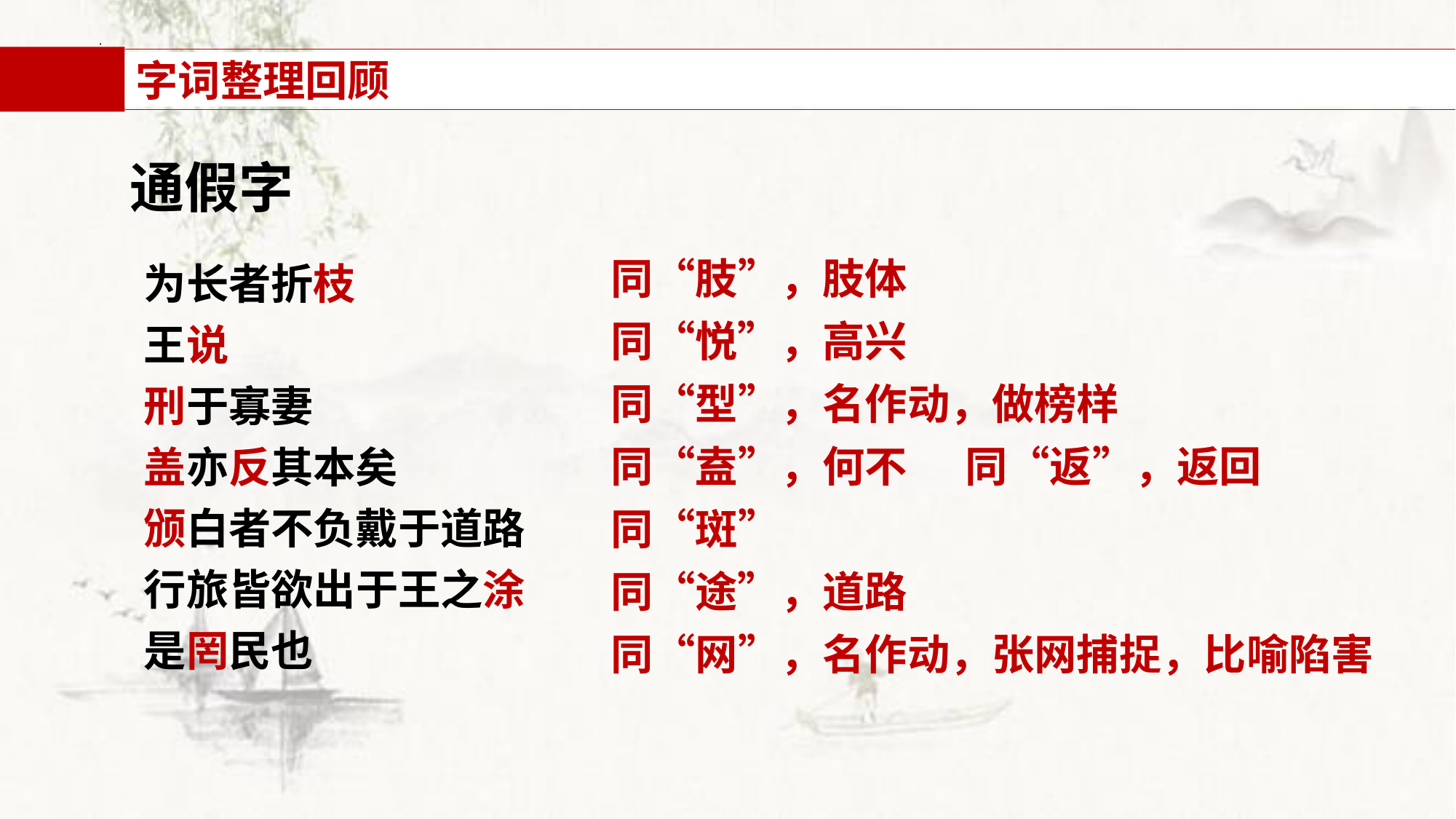

字词整理回顾
通假字

子路、曾皙、冉有、公西华侍坐
为长者折枝
王说
刑于寡妻
盖亦反其本矣
颁白者不负戴于道路
行旅皆欲出于王之涂
是罔民也
同“肢”，肢体
同“悦”，高兴
同“型”，名作动，做榜样
同“盍”，何不      同“返”，返回
同“斑”
同“途”，道路
同“网”，名作动，张网捕捉，比喻陷害